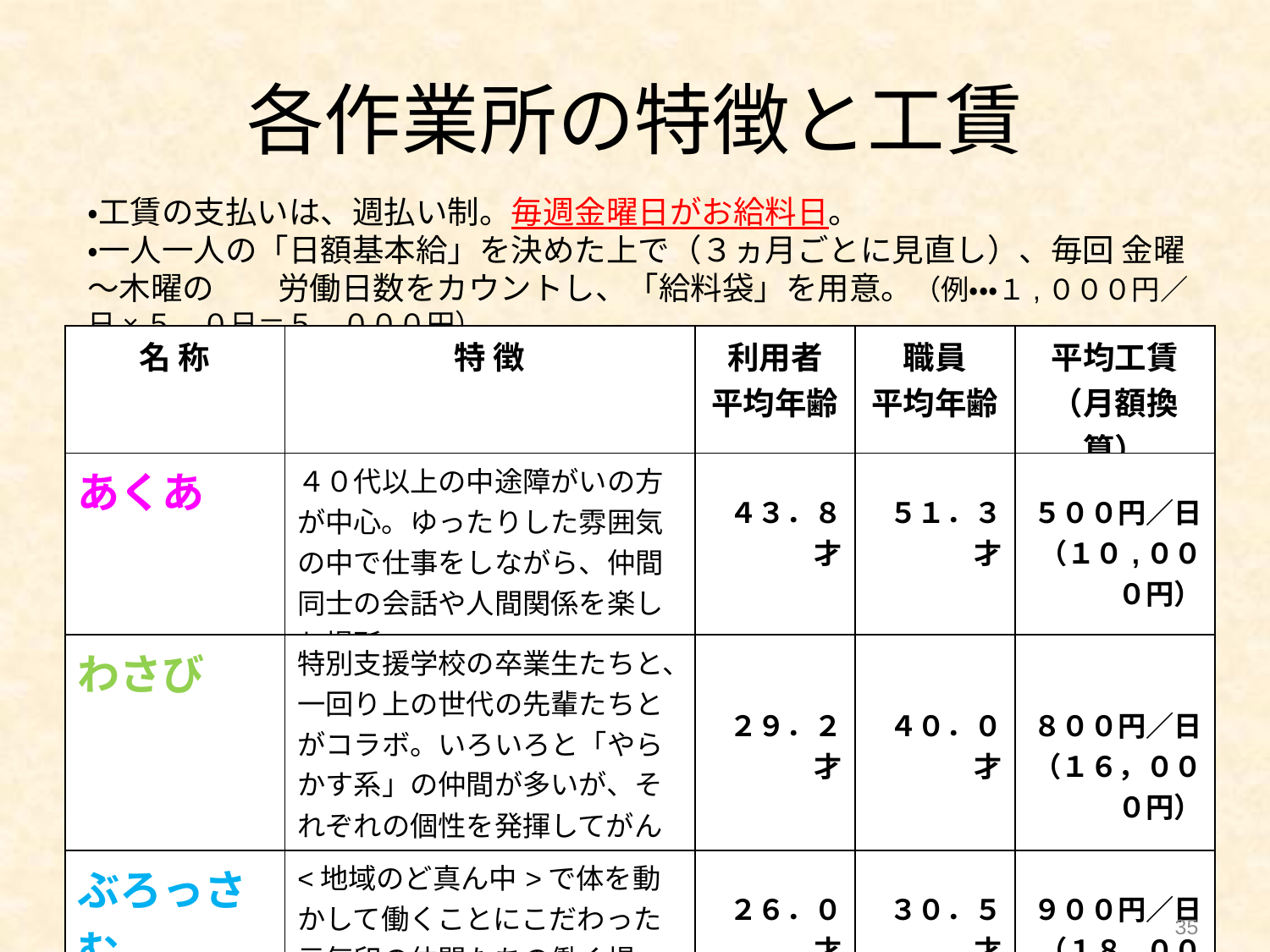

# 各作業所の特徴と工賃
・工賃の支払いは、週払い制。毎週金曜日がお給料日。
・一人一人の「日額基本給」を決めた上で（３ヵ月ごとに見直し）、毎回 金曜～木曜の　　労働日数をカウントし、「給料袋」を用意。（例・・・１,０００円／日×５．０日＝５，０００円）

| 名 称 | 特 徴 | 利用者 平均年齢 | 職員 平均年齢 | 平均工賃 （月額換算） |
| --- | --- | --- | --- | --- |
| あくあ | ４０代以上の中途障がいの方が中心。ゆったりした雰囲気の中で仕事をしながら、仲間同士の会話や人間関係を楽しむ場所。 | ４３．８才 | ５１．３才 | ５００円／日 （１０,０００円） |
| わさび | 特別支援学校の卒業生たちと、一回り上の世代の先輩たちとがコラボ。いろいろと「やらかす系」の仲間が多いが、それぞれの個性を発揮してがんばっています。 | ２９．２才 | ４０．０才 | ８００円／日 （１６，０００円） |
| ぶろっさむ | <地域のど真ん中>で体を動かして働くことにこだわった元気印の仲間たちの働く場。「わがもの顔」「縦横無尽」がモットー（？） | ２６．０才 | ３０．５才 | ９００円／日 （１８,０００円） |
35